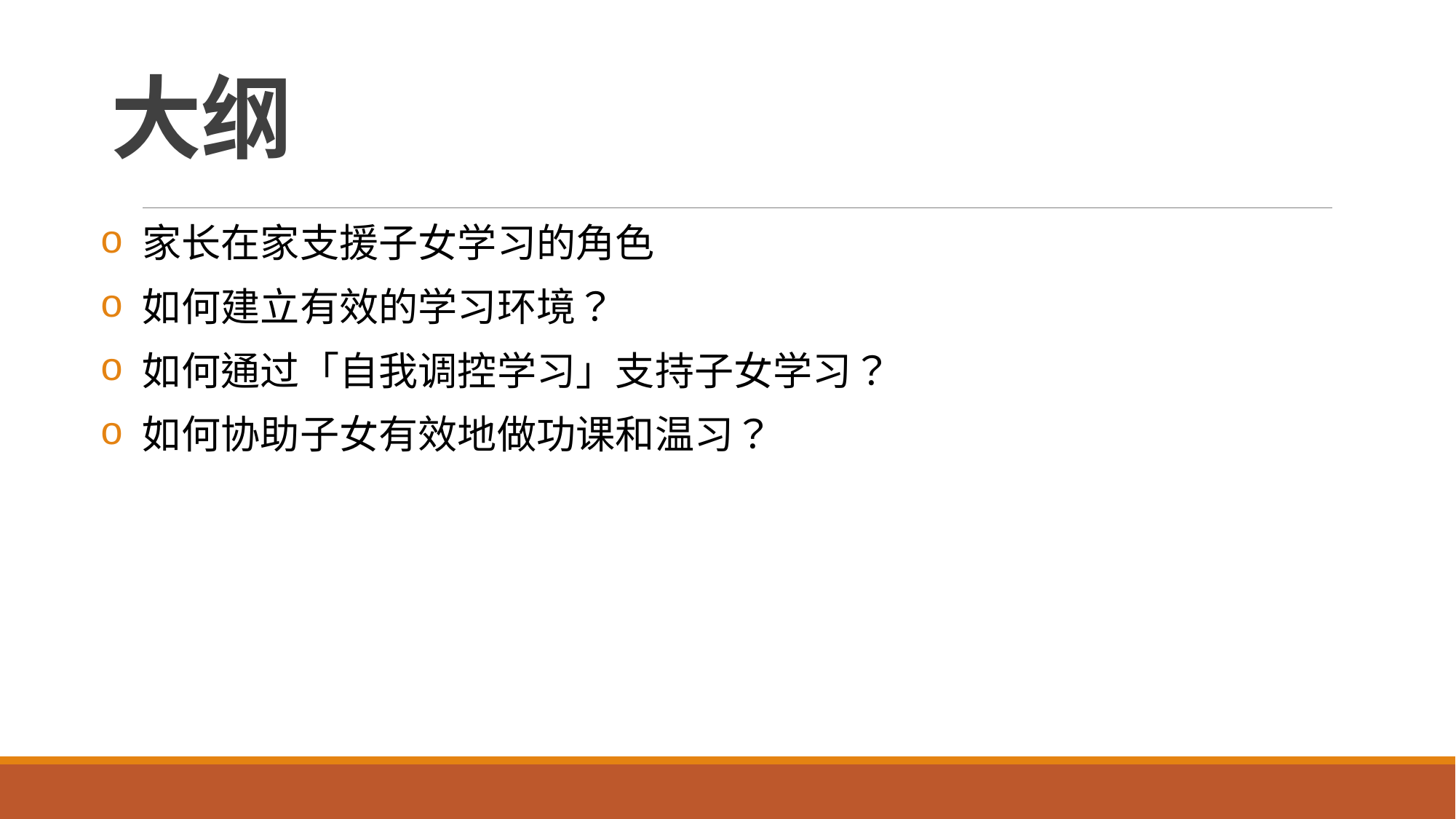

# 大纲
 家长在家支援子女学习的角色
 如何建立有效的学习环境？
 如何通过「自我调控学习」支持子女学习？
 如何协助子女有效地做功课和温习？